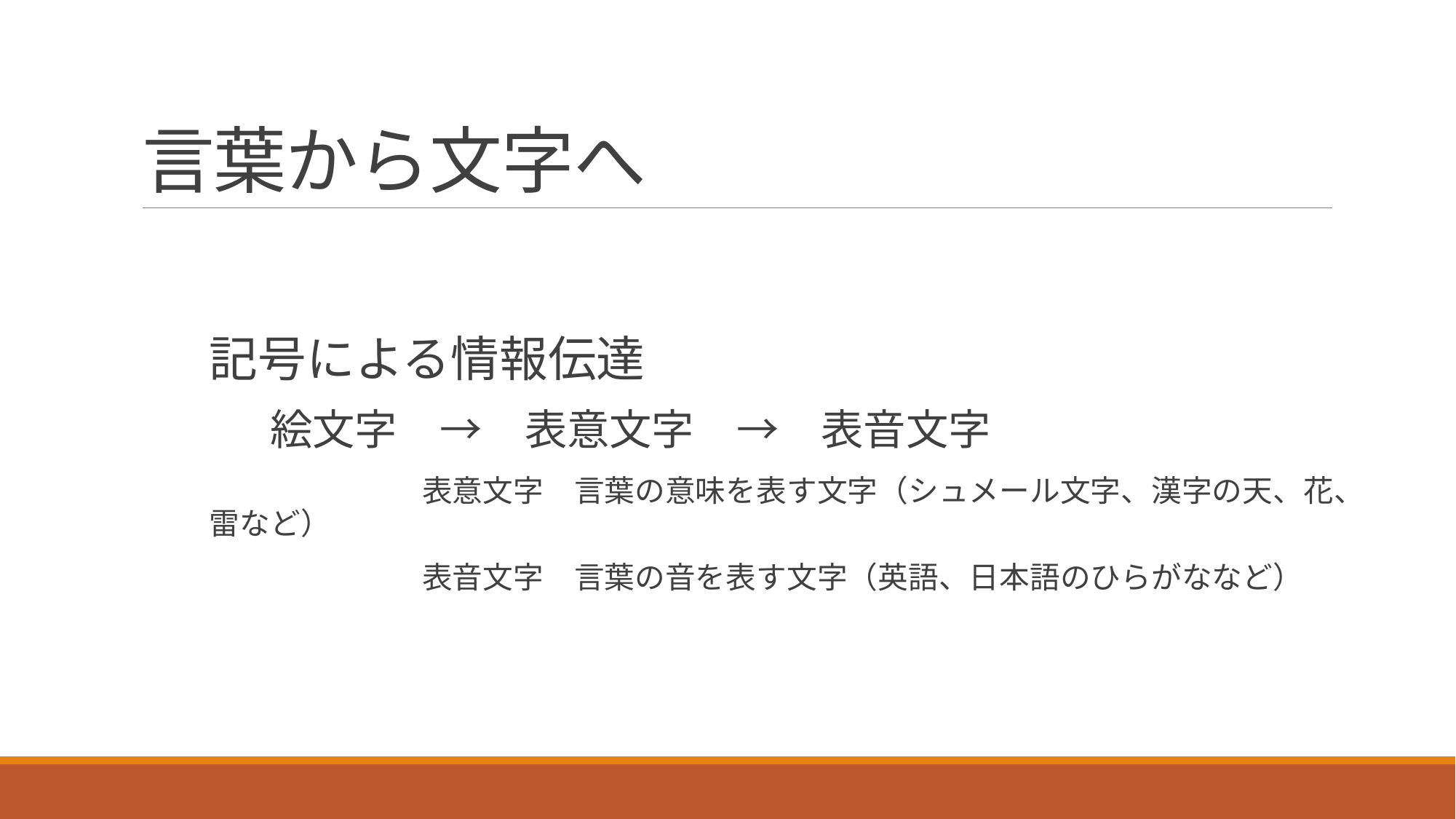

# 言葉から文字へ
記号による情報伝達
　　絵文字　→　表意文字　→　表音文字
　　　　　　　表意文字　言葉の意味を表す文字（シュメール文字、漢字の天、花、雷など）
　　　　　　　表音文字　言葉の音を表す文字（英語、日本語のひらがななど）